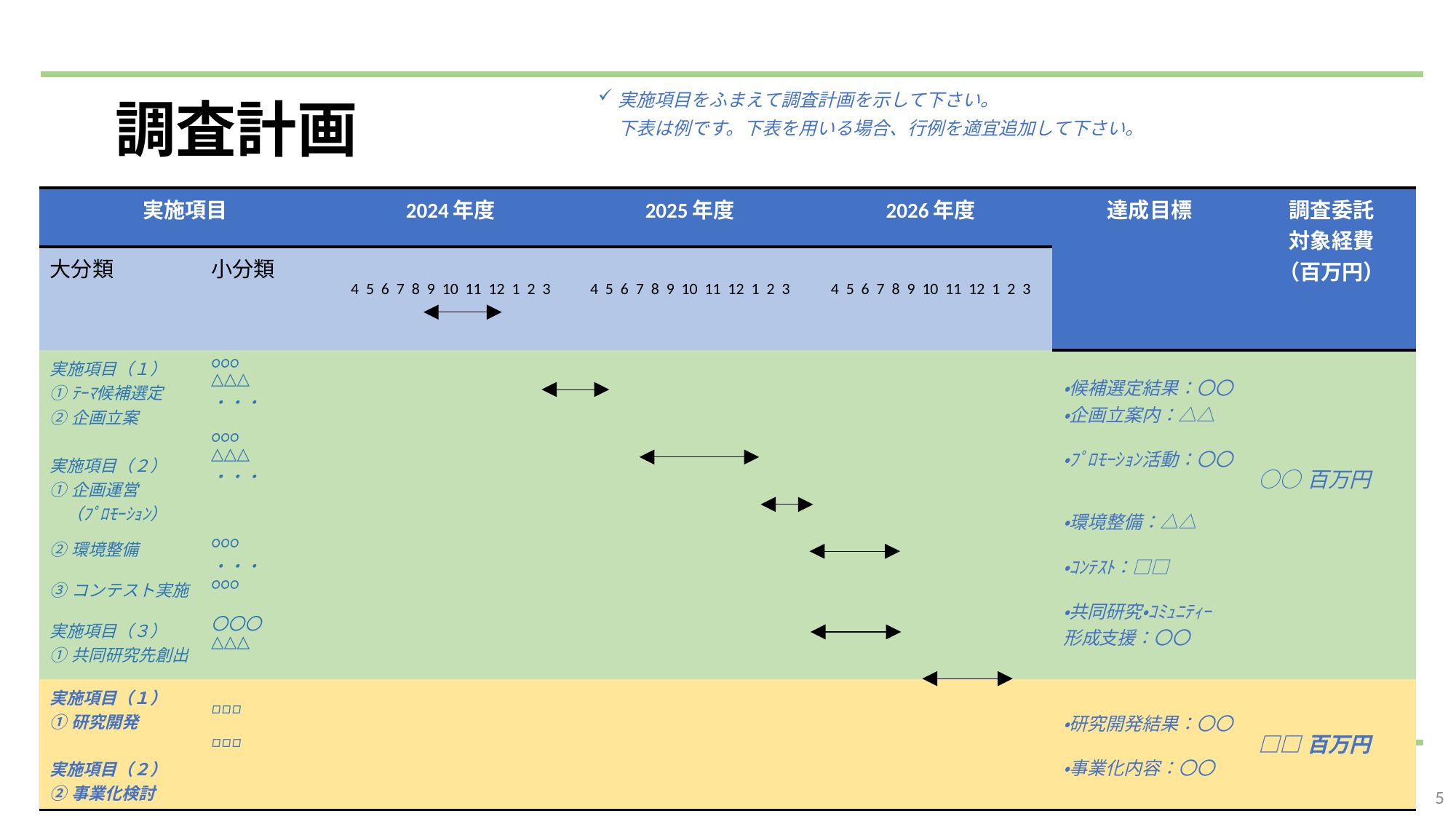

# 調査計画
実施項目をふまえて調査計画を示して下さい。
下表は例です。下表を用いる場合、行例を適宜追加して下さい。
| 実施項目 |  | 2024年度 | 2025年度 | 2026年度 | 達成目標 | 調査委託 対象経費 （百万円） |
| --- | --- | --- | --- | --- | --- | --- |
| 大分類 | 小分類 | 4 5 6 7 8 9 10 11 12 1 2 3 | 4 5 6 7 8 9 10 11 12 1 2 3 | 4 5 6 7 8 9 10 11 12 1 2 3 |  |  |
| 実施項目（１） ①ﾃｰﾏ候補選定 ②企画立案 　 実施項目（２） ①企画運営 　（ﾌﾟﾛﾓｰｼｮﾝ） | ○○○ △△△ ・・・　　 ○○○ △△△ ・・・ |  |  |  | ・候補選定結果：〇〇 ・企画立案内：△△ ・ﾌﾟﾛﾓｰｼｮﾝ活動：〇〇 ・環境整備：△△ ・ｺﾝﾃｽﾄ：□□ ・共同研究・ｺﾐｭﾆﾃｨｰ 形成支援：〇〇 | ○○百万円 |
| ②環境整備 ③コンテスト実施 実施項目（３） ①共同研究先創出 | ○○○ ・・・　　 ○○○ 〇〇〇 △△△ |  |  |  |  |  |
| 実施項目（１） ①研究開発 実施項目（２） ②事業化検討 | □□□ □□□ |  |  |  | ・研究開発結果：〇〇 ・事業化内容：〇〇 | □□百万円 |
5